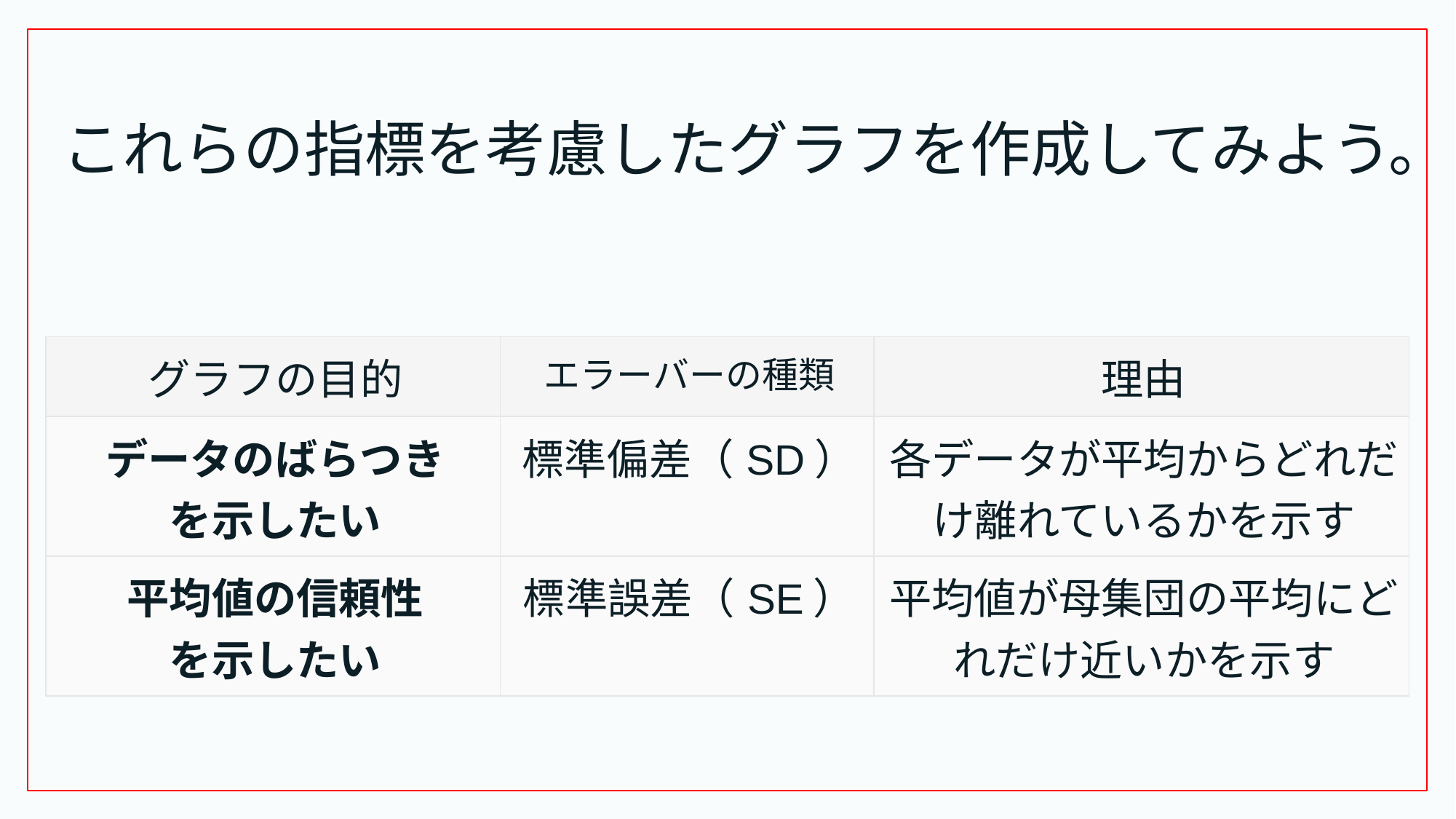

# これらの指標を考慮したグラフを作成してみよう。
| グラフの目的 | エラーバーの種類 | 理由 |
| --- | --- | --- |
| データのばらつき を示したい | 標準偏差（SD） | 各データが平均からどれだけ離れているかを示す |
| 平均値の信頼性 を示したい | 標準誤差（SE） | 平均値が母集団の平均にどれだけ近いかを示す |